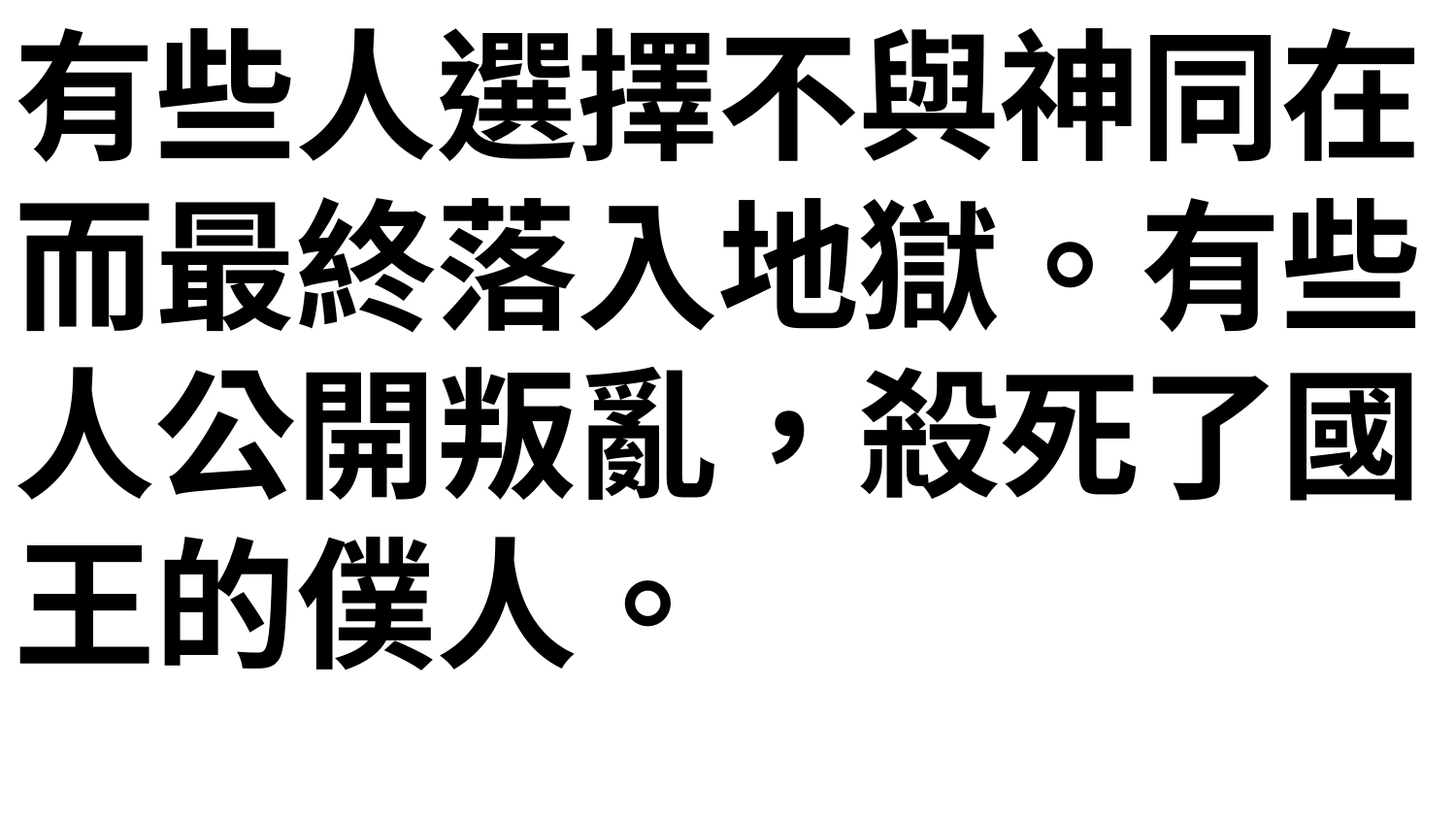

有些人選擇不與神同在而最終落入地獄。有些人公開叛亂，殺死了國王的僕人。